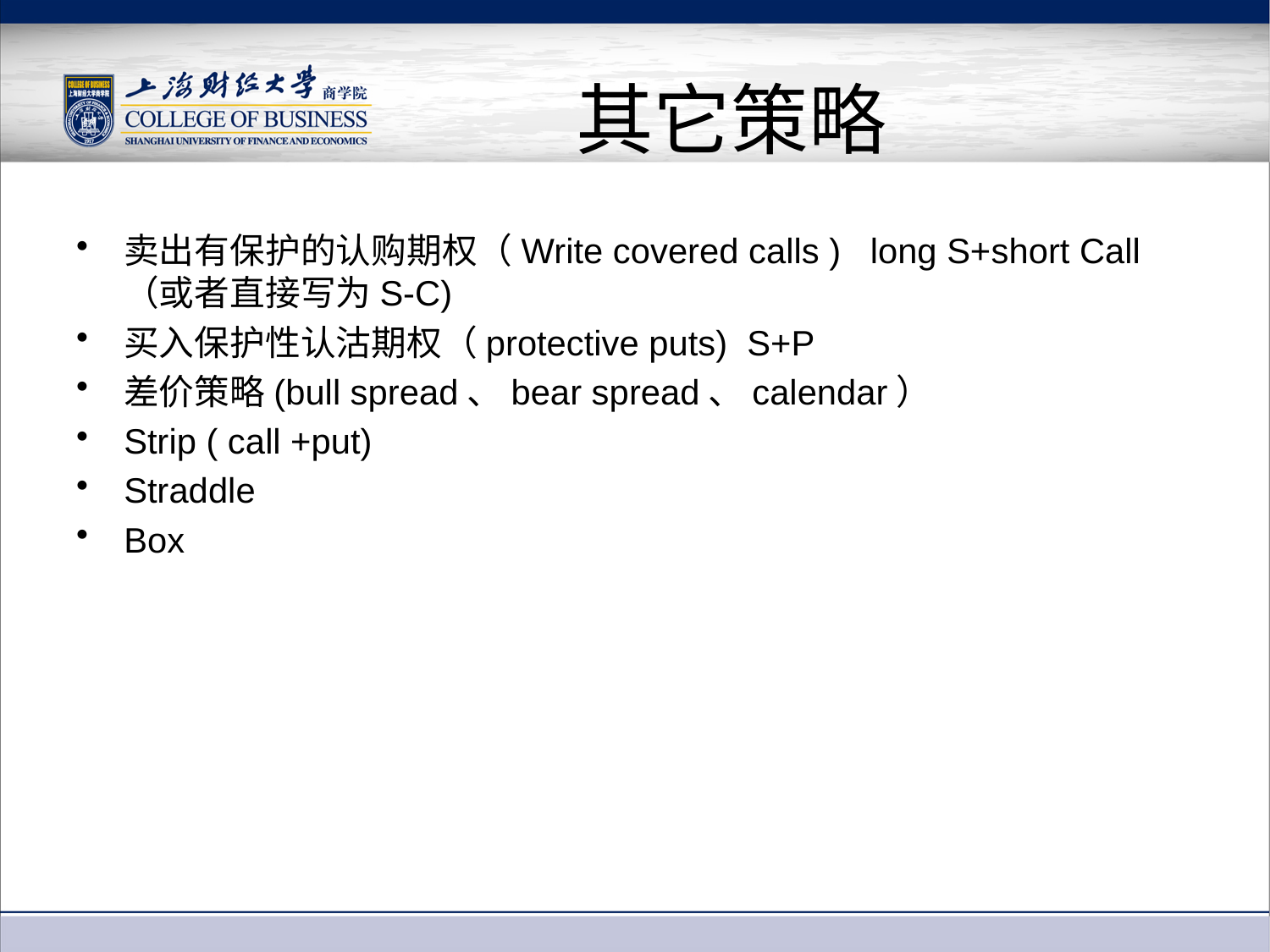

# 其它策略
卖出有保护的认购期权（Write covered calls )   long S+short Call（或者直接写为S-C)
买入保护性认沽期权（protective puts)  S+P
差价策略(bull spread、bear spread、calendar）
Strip ( call +put)
Straddle
Box